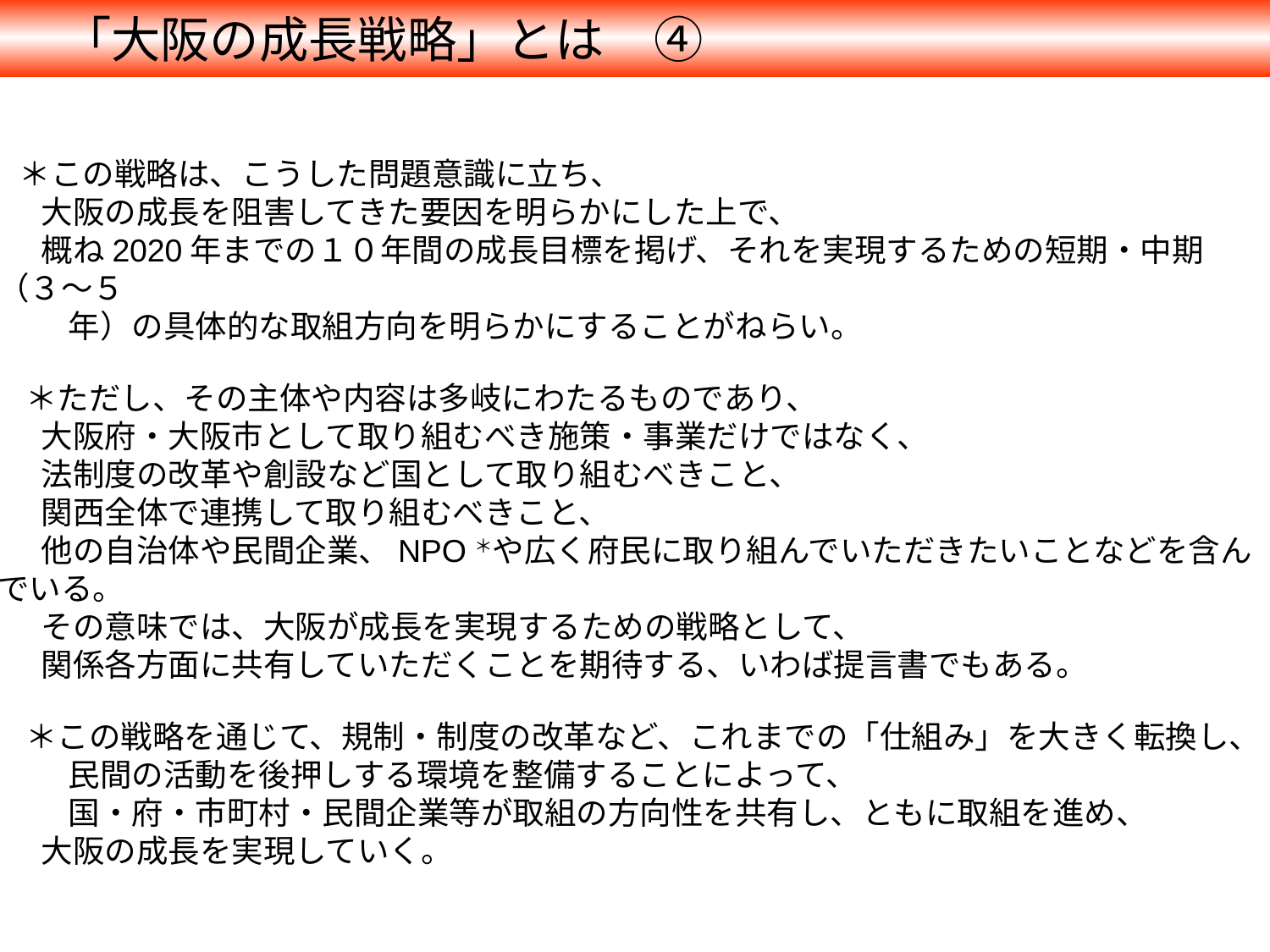

「大阪の成長戦略」とは　④

  ＊この戦略は、こうした問題意識に立ち、
     大阪の成長を阻害してきた要因を明らかにした上で、
     概ね2020年までの１０年間の成長目標を掲げ、それを実現するための短期・中期（３～５
　　 年）の具体的な取組方向を明らかにすることがねらい。

　＊ただし、その主体や内容は多岐にわたるものであり、
     大阪府・大阪市として取り組むべき施策・事業だけではなく、
     法制度の改革や創設など国として取り組むべきこと、
     関西全体で連携して取り組むべきこと、
     他の自治体や民間企業、NPO＊や広く府民に取り組んでいただきたいことなどを含んでいる。
     その意味では、大阪が成長を実現するための戦略として、
     関係各方面に共有していただくことを期待する、いわば提言書でもある。

　＊この戦略を通じて、規制・制度の改革など、これまでの「仕組み」を大きく転換し、
　　 民間の活動を後押しする環境を整備することによって、
　　 国・府・市町村・民間企業等が取組の方向性を共有し、ともに取組を進め、
     大阪の成長を実現していく。